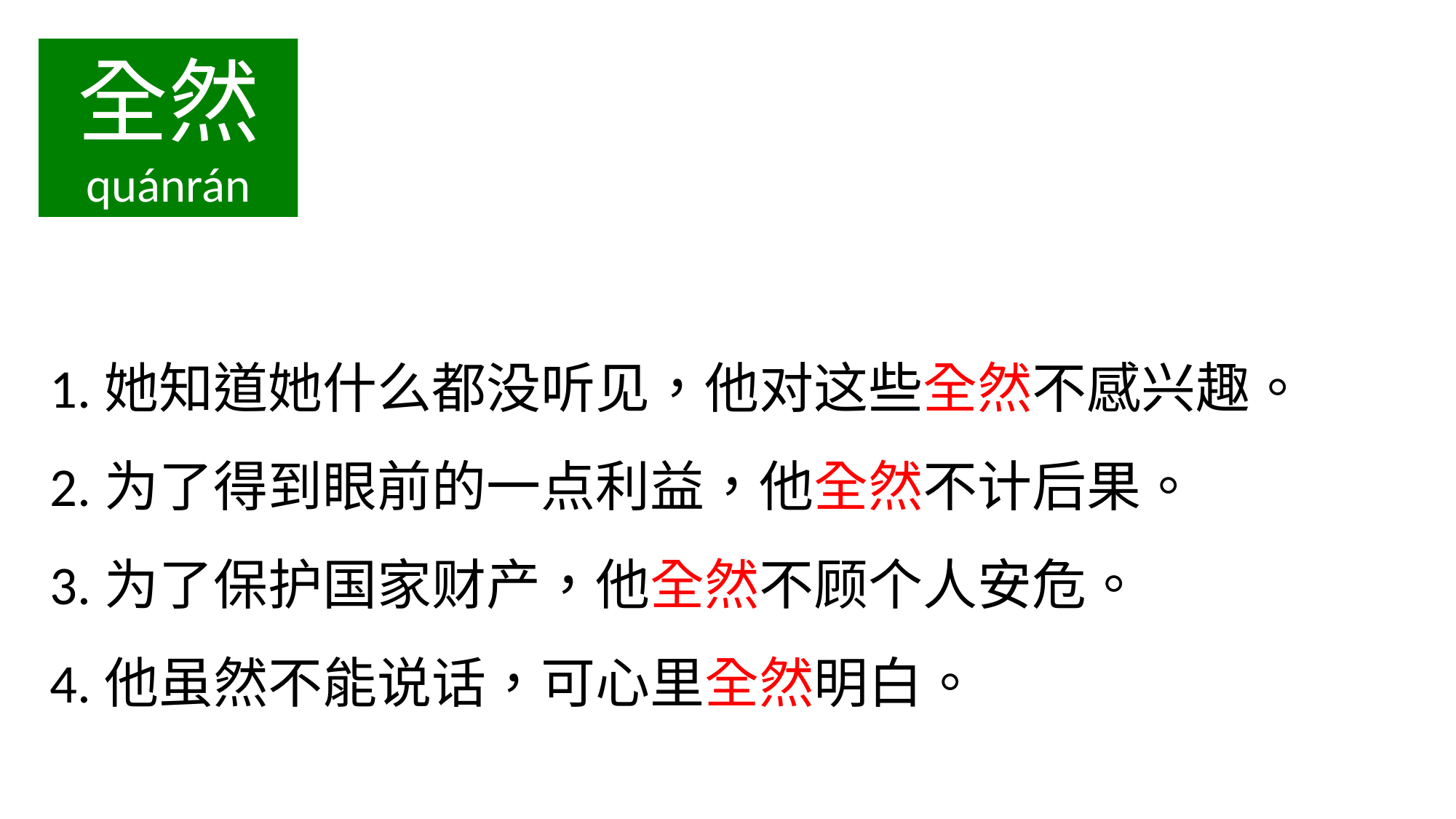

全然
quánrán
1.她知道她什么都没听见，他对这些全然不感兴趣。
2.为了得到眼前的一点利益，他全然不计后果。
3.为了保护国家财产，他全然不顾个人安危。
4.他虽然不能说话，可心里全然明白。